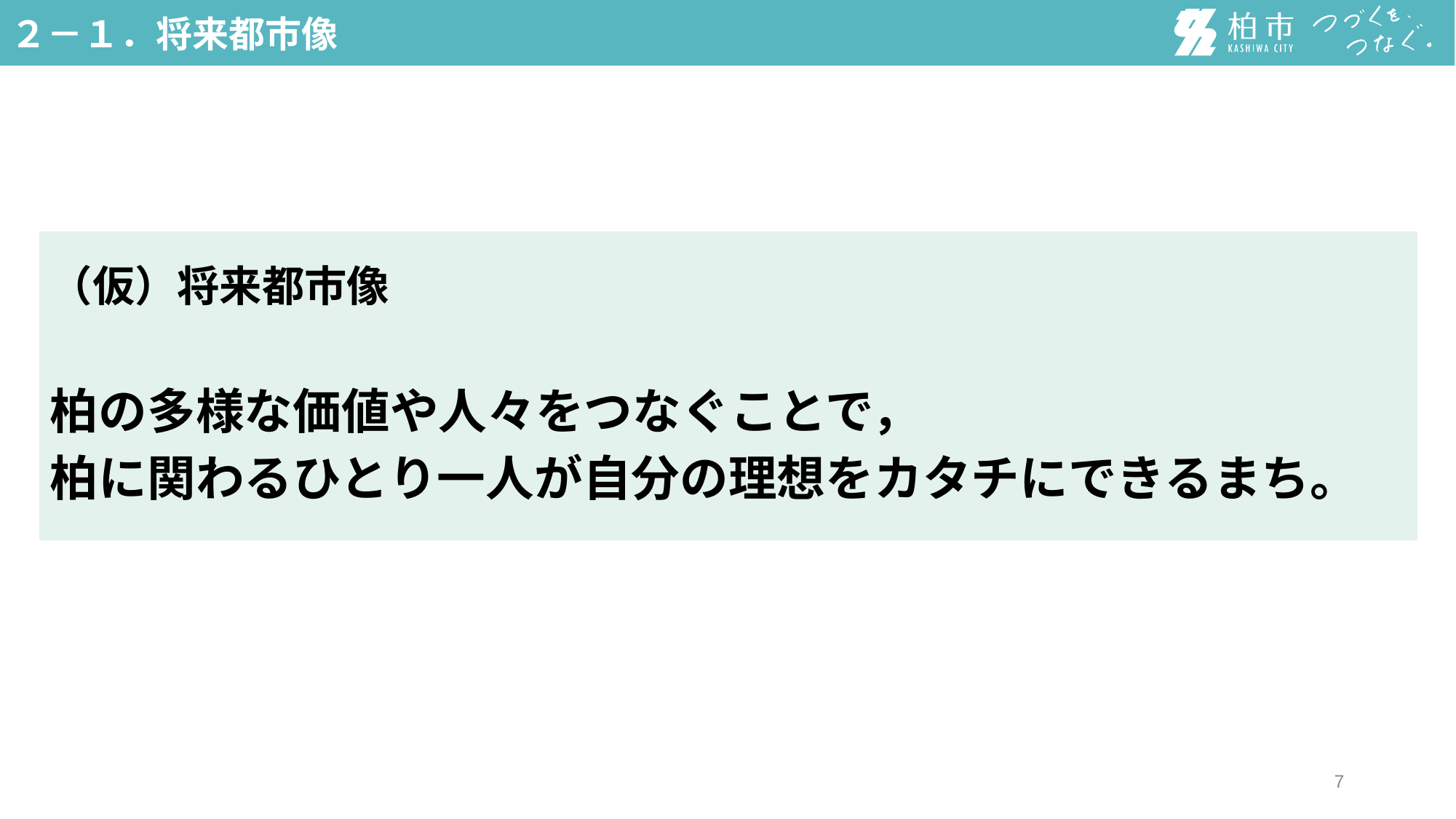

２－１．将来都市像

（仮）将来都市像

柏の多様な価値や人々をつなぐことで，
柏に関わるひとり一人が自分の理想をカタチにできるまち。
7